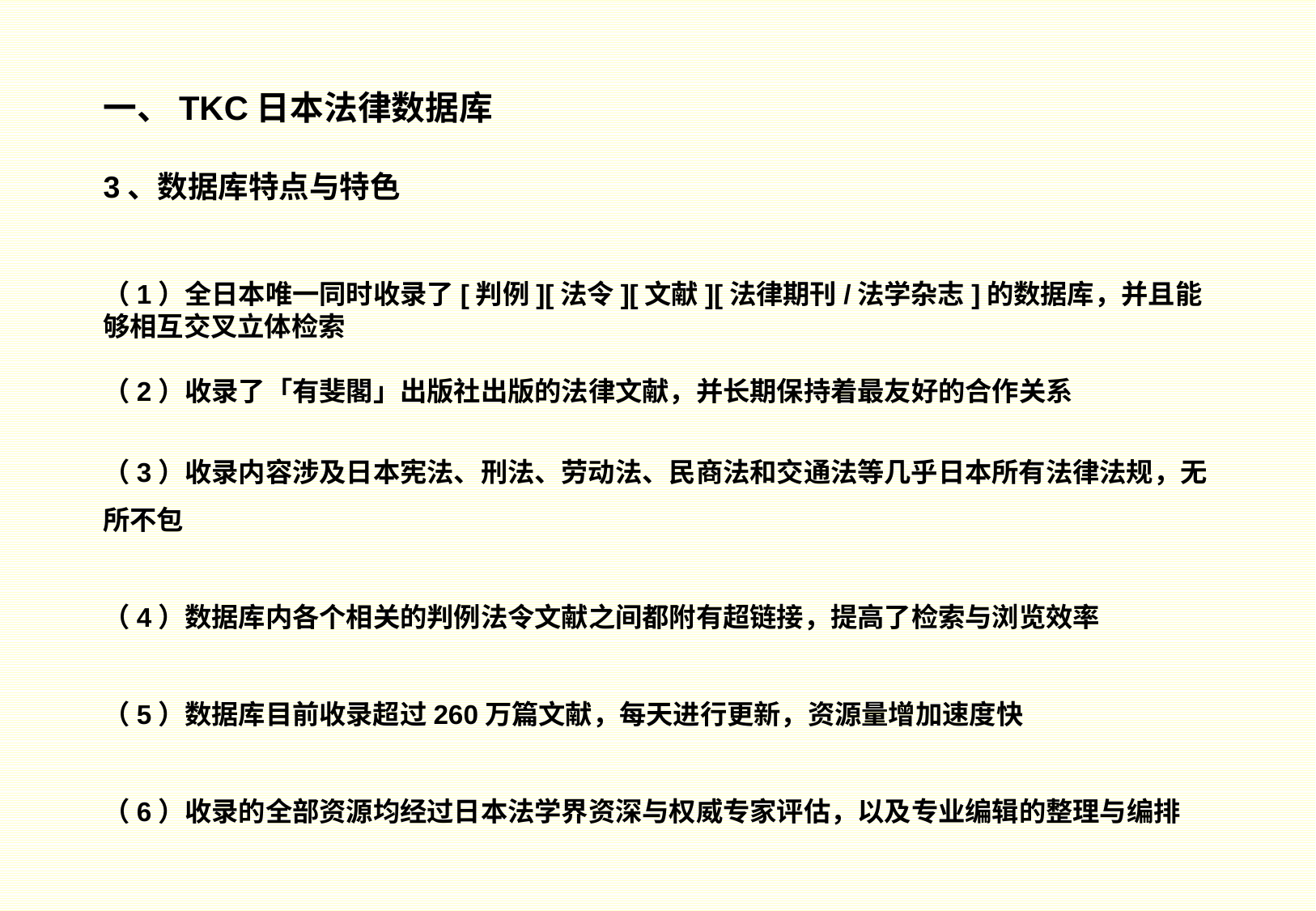

一、TKC日本法律数据库

3、数据库特点与特色

（1）全日本唯一同时收录了[判例][法令][文献][法律期刊/法学杂志]的数据库，并且能够相互交叉立体检索

（2）收录了「有斐閣」出版社出版的法律文献，并长期保持着最友好的合作关系

（3）收录内容涉及日本宪法、刑法、劳动法、民商法和交通法等几乎日本所有法律法规，无所不包

（4）数据库内各个相关的判例法令文献之间都附有超链接，提高了检索与浏览效率

（5）数据库目前收录超过260万篇文献，每天进行更新，资源量增加速度快

（6）收录的全部资源均经过日本法学界资深与权威专家评估，以及专业编辑的整理与编排